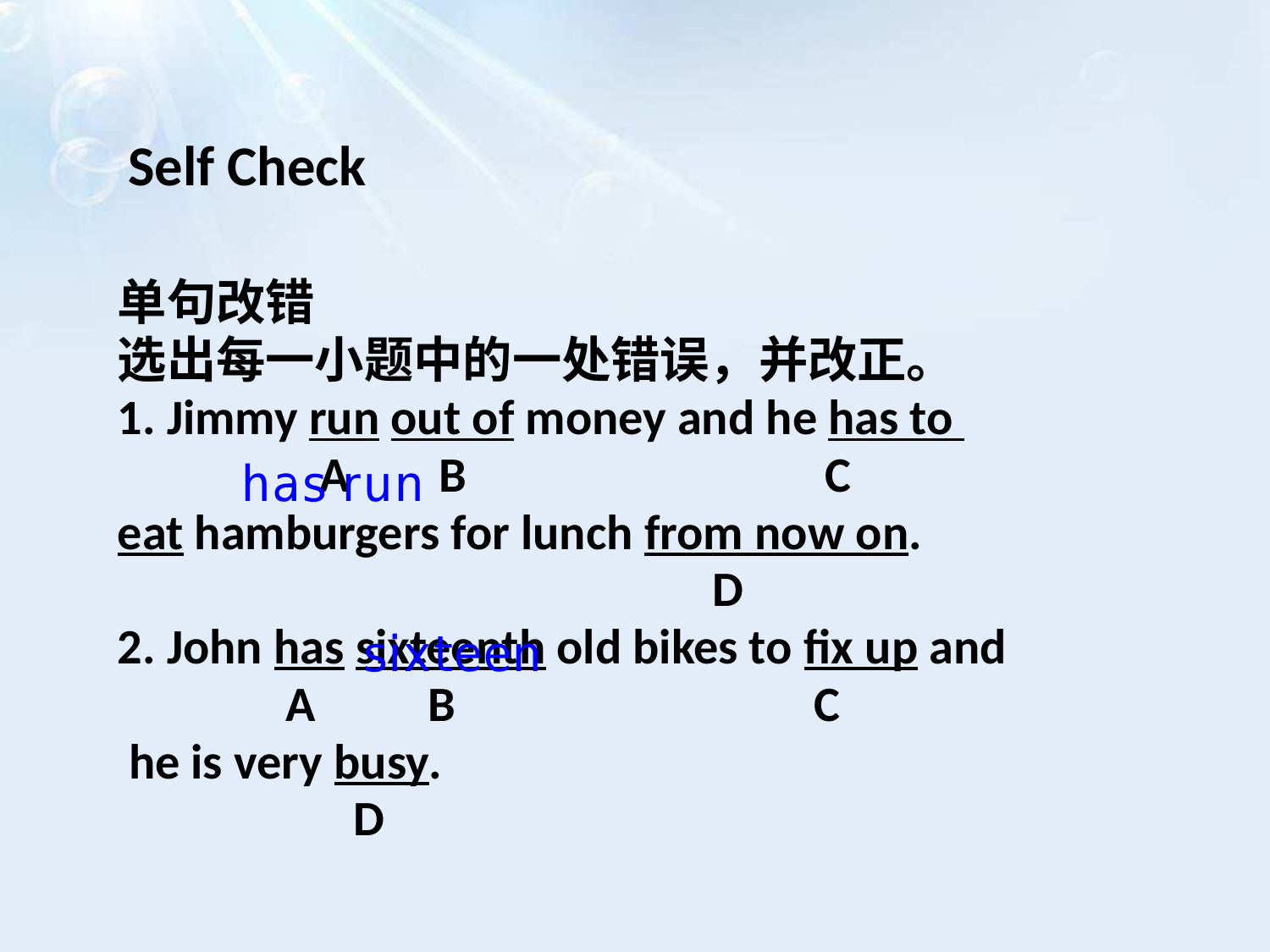

Self Check
单句改错
选出每一小题中的一处错误，并改正。
1. Jimmy run out of money and he has to
                  A        B                                C
eat hamburgers for lunch from now on.
                                                     D
2. John has sixteenth old bikes to fix up and
               A          B                                C
 he is very busy.
                     D
has run
sixteen